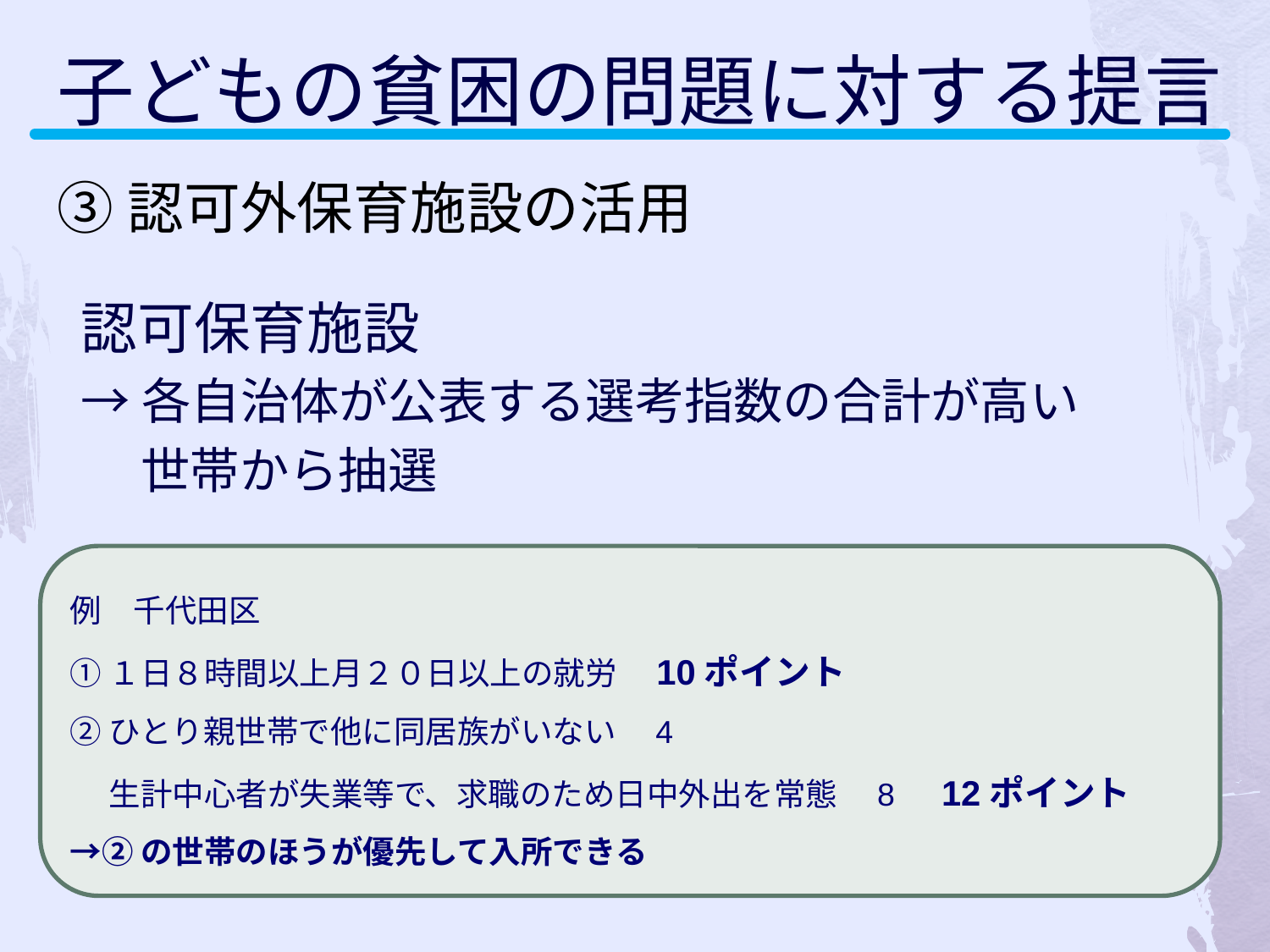

子どもの貧困の問題に対する提言
③認可外保育施設の活用
認可保育施設
→各自治体が公表する選考指数の合計が高い
　 世帯から抽選

例　千代田区
①１日８時間以上月２０日以上の就労　10ポイント
②ひとり親世帯で他に同居族がいない　4
　 生計中心者が失業等で、求職のため日中外出を常態　8　12ポイント
→②の世帯のほうが優先して入所できる